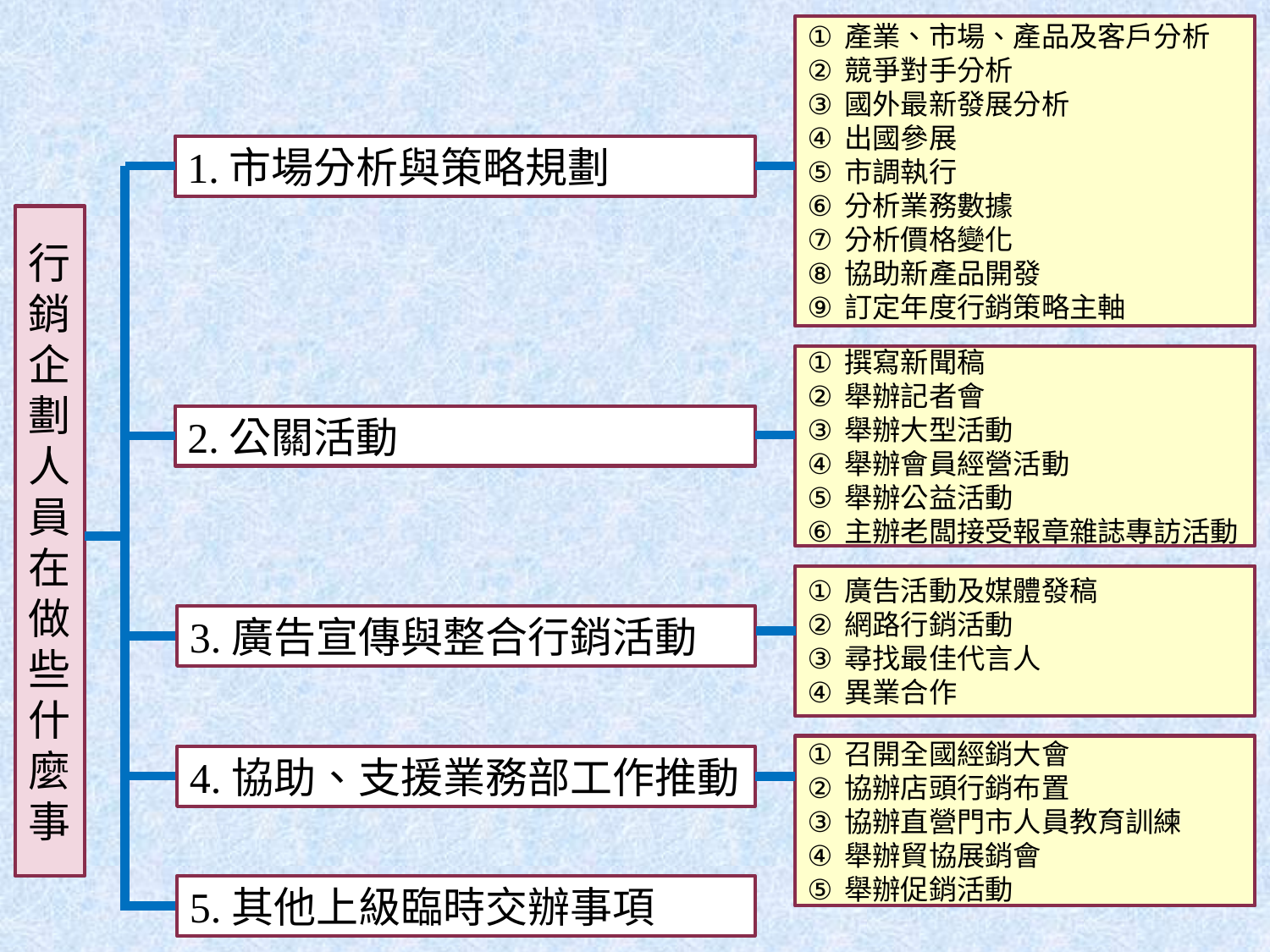

產業、市場、產品及客戶分析
競爭對手分析
國外最新發展分析
出國參展
市調執行
分析業務數據
分析價格變化
協助新產品開發
訂定年度行銷策略主軸
1.市場分析與策略規劃
2.公關活動
3.廣告宣傳與整合行銷活動
4.協助、支援業務部工作推動
5.其他上級臨時交辦事項
行銷企劃人員在做些什麼事
撰寫新聞稿
舉辦記者會
舉辦大型活動
舉辦會員經營活動
舉辦公益活動
主辦老闆接受報章雜誌專訪活動
廣告活動及媒體發稿
網路行銷活動
尋找最佳代言人
異業合作
召開全國經銷大會
協辦店頭行銷布置
協辦直營門市人員教育訓練
舉辦貿協展銷會
舉辦促銷活動

8